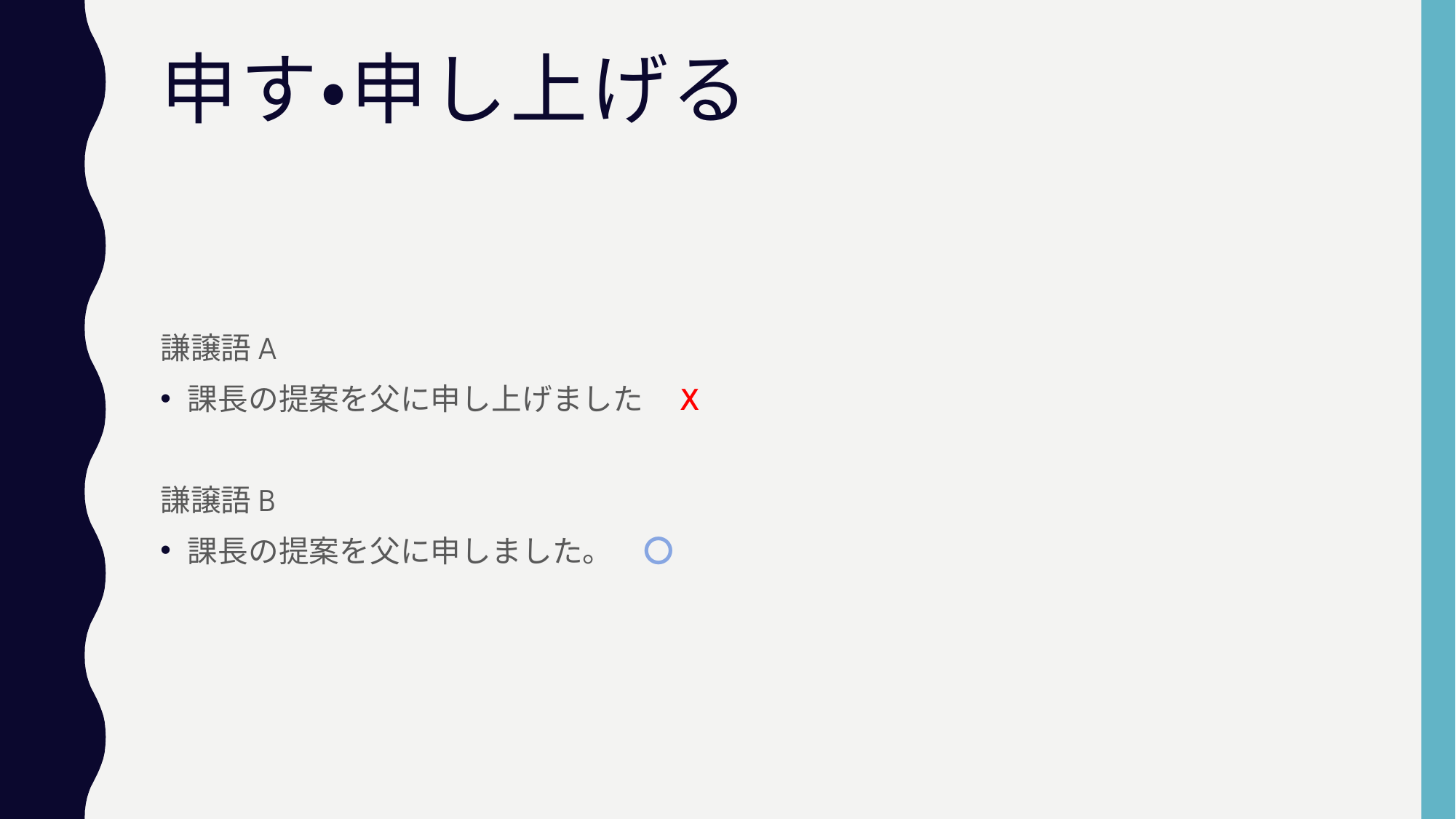

# 申す・申し上げる

謙譲語A
課長の提案を父に申し上げました　X

謙譲語B
課長の提案を父に申しました。　〇